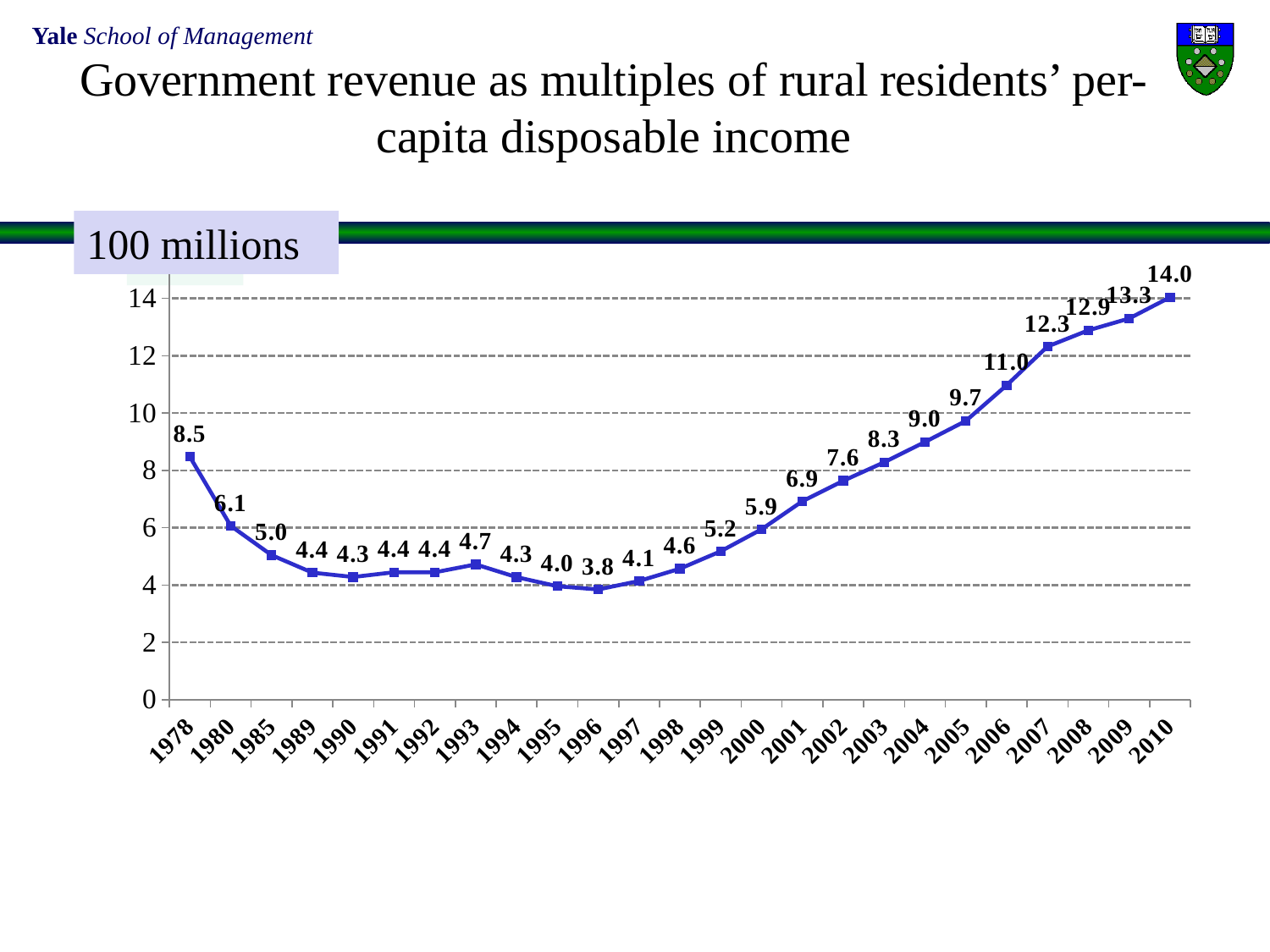

Government revenue as multiples of rural residents’ per-capita disposable income
100 millions
亿人

### Chart

| Category |  |
|---|---|
| 1978 | 8.475000000000007 |
| 1980 | 6.0634082592786145 |
| 1985 | 5.042303822937631 |
| 1989 | 4.430423940149635 |
| 1990 | 4.27961532857351 |
| 1991 | 4.444651425345752 |
| 1992 | 4.443073979591842 |
| 1993 | 4.718912760416666 |
| 1994 | 4.273628173628186 |
| 1995 | 3.9565189833301577 |
| 1996 | 3.846108717096724 |
| 1997 | 4.1391033921822 |
| 1998 | 4.567969472710447 |
| 1999 | 5.177613898565805 |
| 2000 | 5.944452826839435 |
| 2001 | 6.924459093982422 |
| 2002 | 7.635983195992893 |
| 2003 | 8.281309587369385 |
| 2004 | 8.989398583299279 |
| 2005 | 9.723582905772835 |
| 2006 | 10.968218567047671 |
| 2007 | 12.318840579710146 |
| 2008 | 12.882903415535855 |
| 2009 | 13.296262516494606 |
| 2010 | 14.036154755870925 |